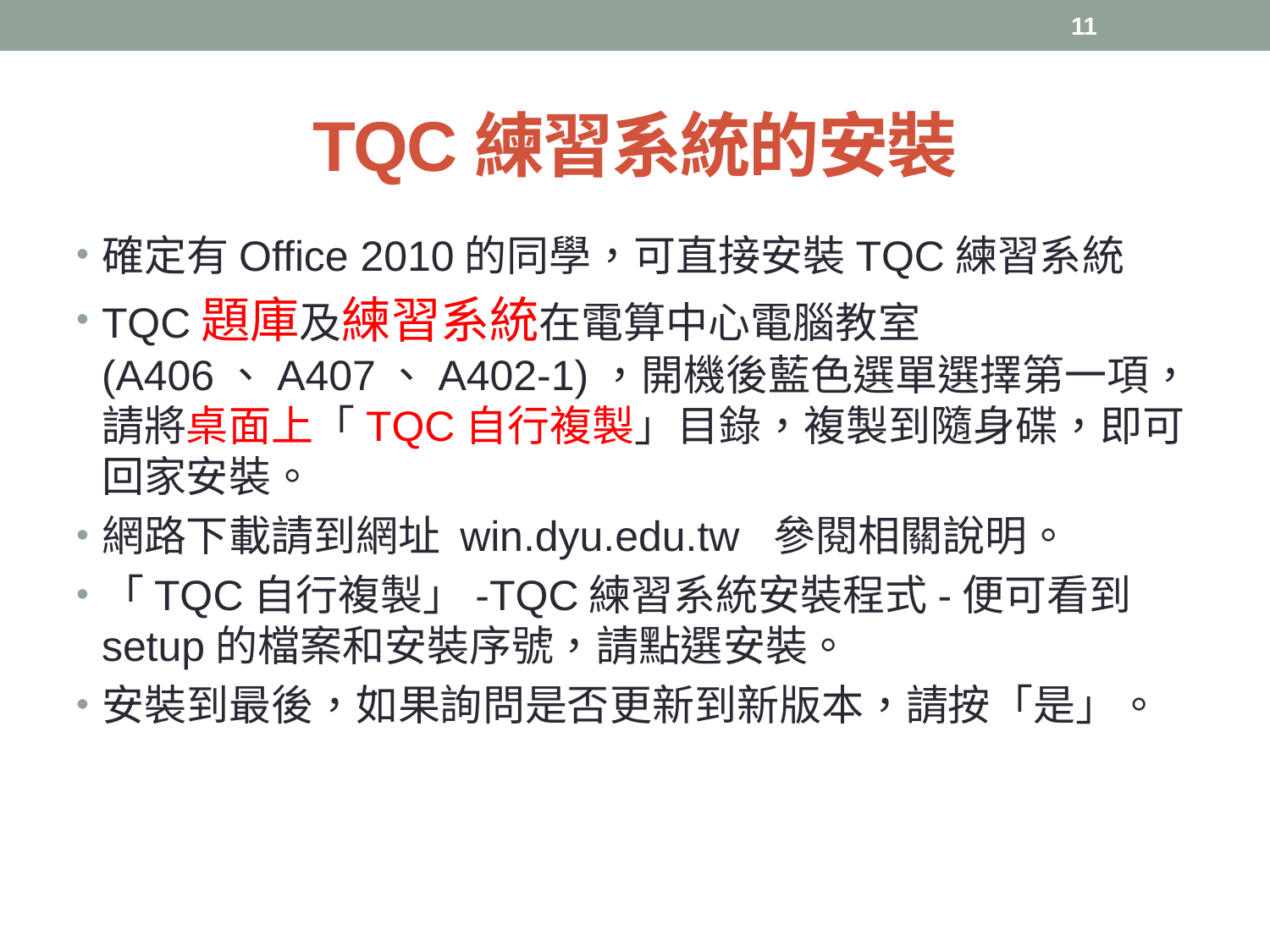

11
# TQC練習系統的安裝
確定有Office 2010的同學，可直接安裝TQC練習系統
TQC題庫及練習系統在電算中心電腦教室(A406、A407、A402-1)，開機後藍色選單選擇第一項，請將桌面上「TQC自行複製」目錄，複製到隨身碟，即可回家安裝。
網路下載請到網址 win.dyu.edu.tw  參閱相關說明。
「TQC自行複製」-TQC練習系統安裝程式-便可看到setup的檔案和安裝序號，請點選安裝。
安裝到最後，如果詢問是否更新到新版本，請按「是」。